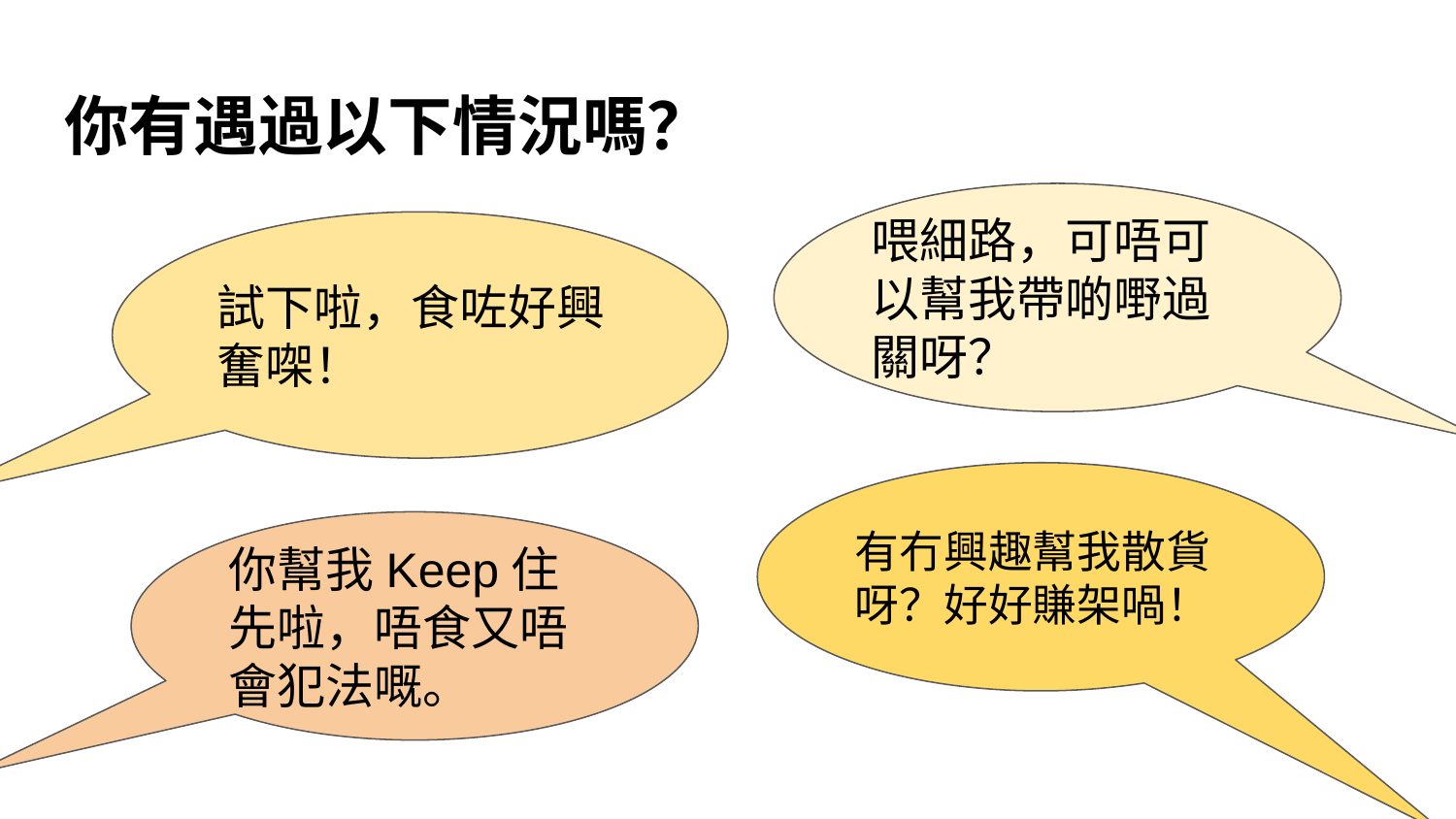

# 你有遇過以下情況嗎？

喂細路，可唔可以幫我帶啲嘢過關呀？
試下啦，食咗好興奮㗎！
有冇興趣幫我散貨呀？好好賺架喎！
你幫我Keep住先啦，唔食又唔會犯法嘅。